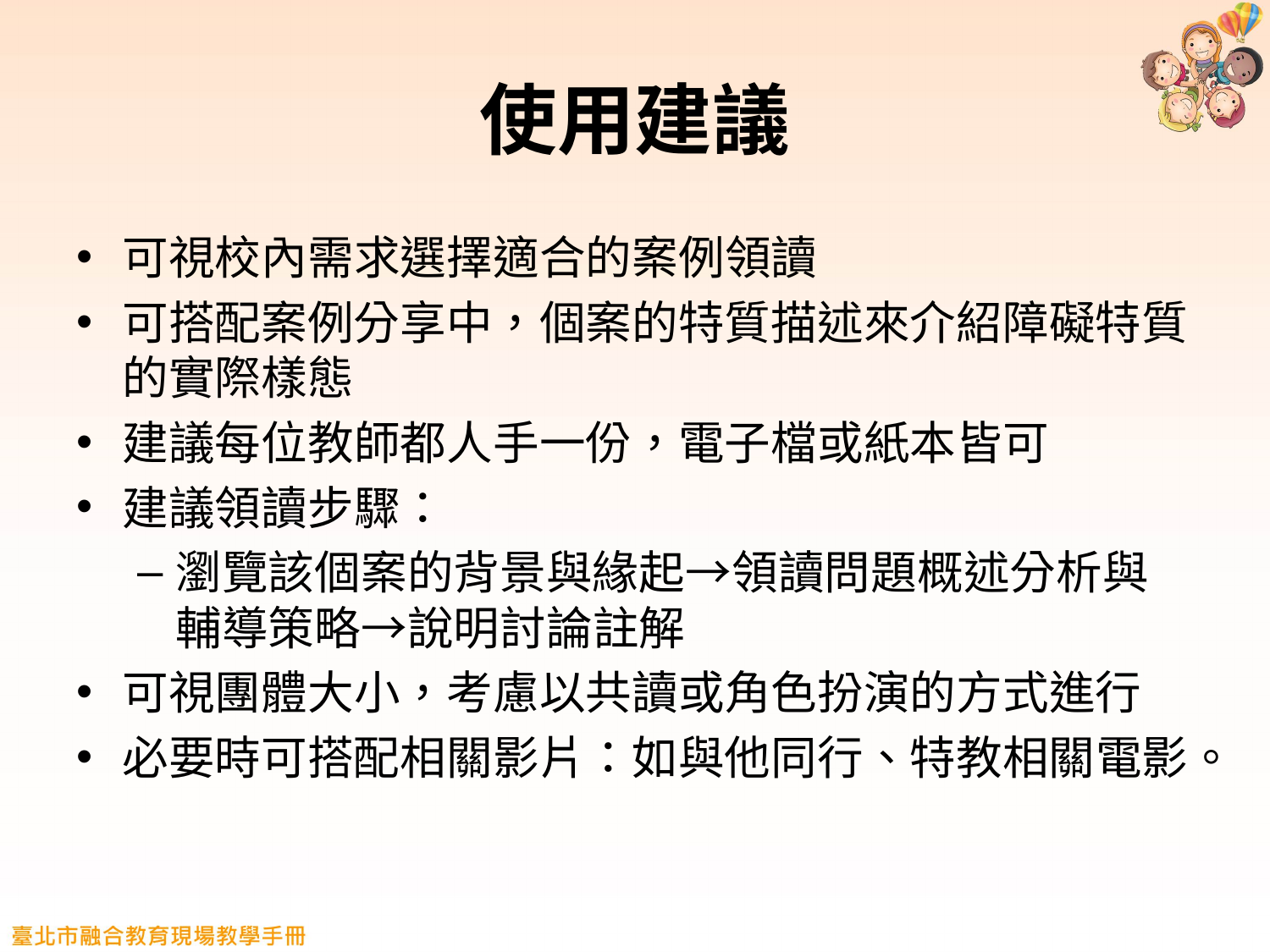

# 使用建議
可視校內需求選擇適合的案例領讀
可搭配案例分享中，個案的特質描述來介紹障礙特質的實際樣態
建議每位教師都人手一份，電子檔或紙本皆可
建議領讀步驟：
瀏覽該個案的背景與緣起→領讀問題概述分析與輔導策略→說明討論註解
可視團體大小，考慮以共讀或角色扮演的方式進行
必要時可搭配相關影片：如與他同行、特教相關電影。